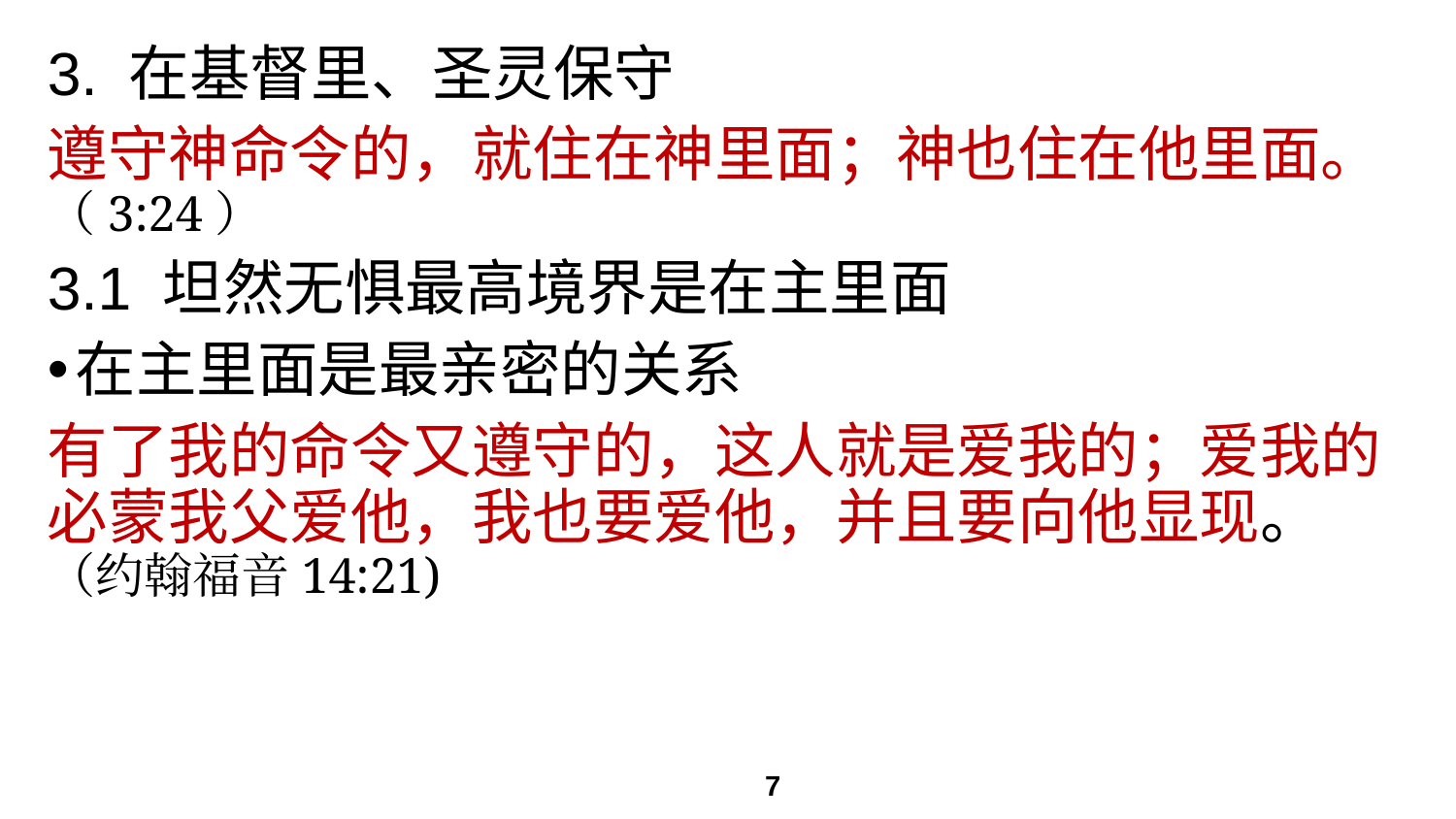

# 3. 在基督里、圣灵保守
遵守神命令的，就住在神里面；神也住在他里面。（3:24）
3.1 坦然无惧最高境界是在主里面
在主里面是最亲密的关系
有了我的命令又遵守的，这人就是爱我的；爱我的必蒙我父爱他，我也要爱他，并且要向他显现。（约翰福音14:21)
7